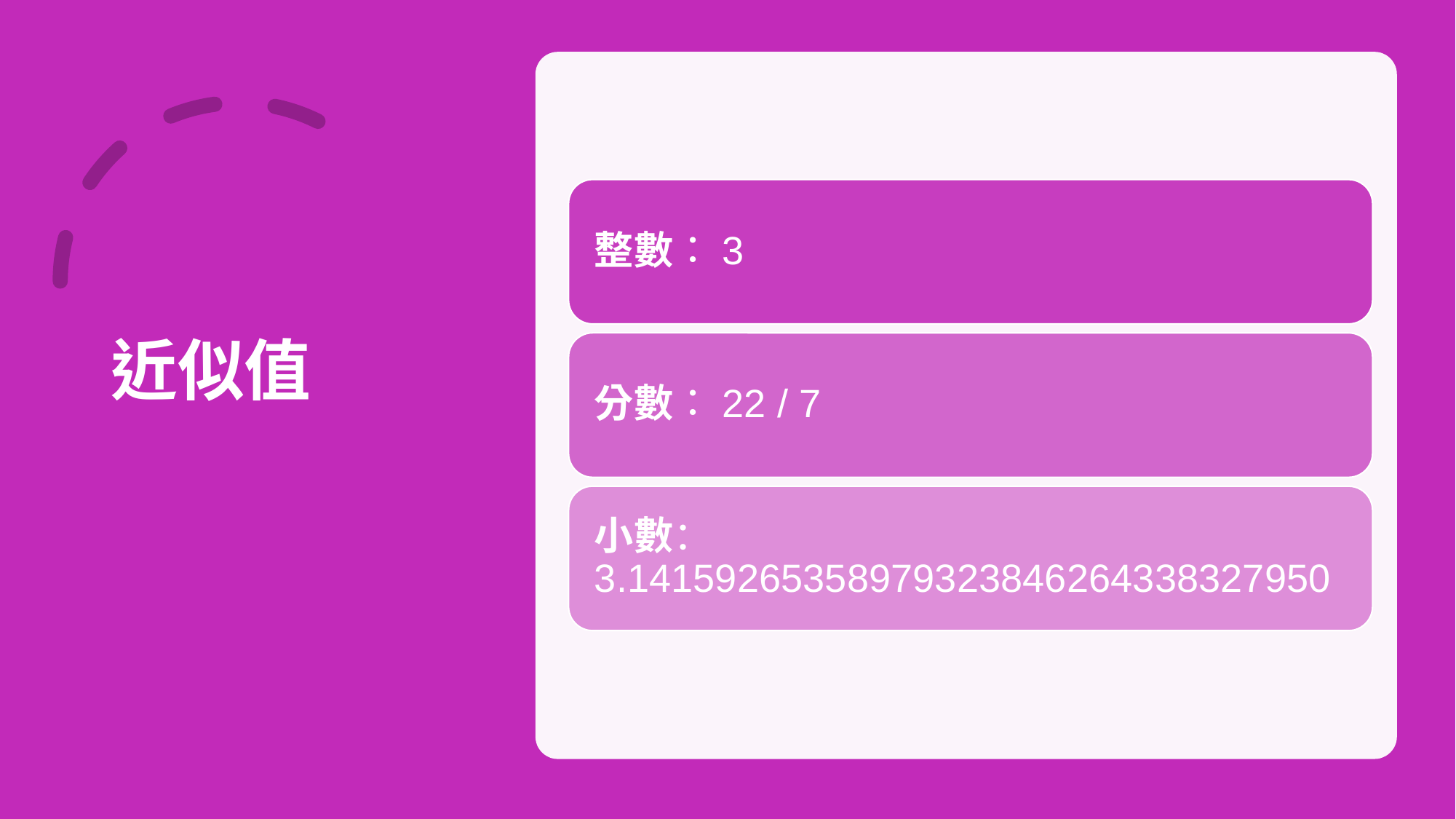

整數：3
分數：22 / 7
小數：3.14159265358979323846264338327950
# 近似值